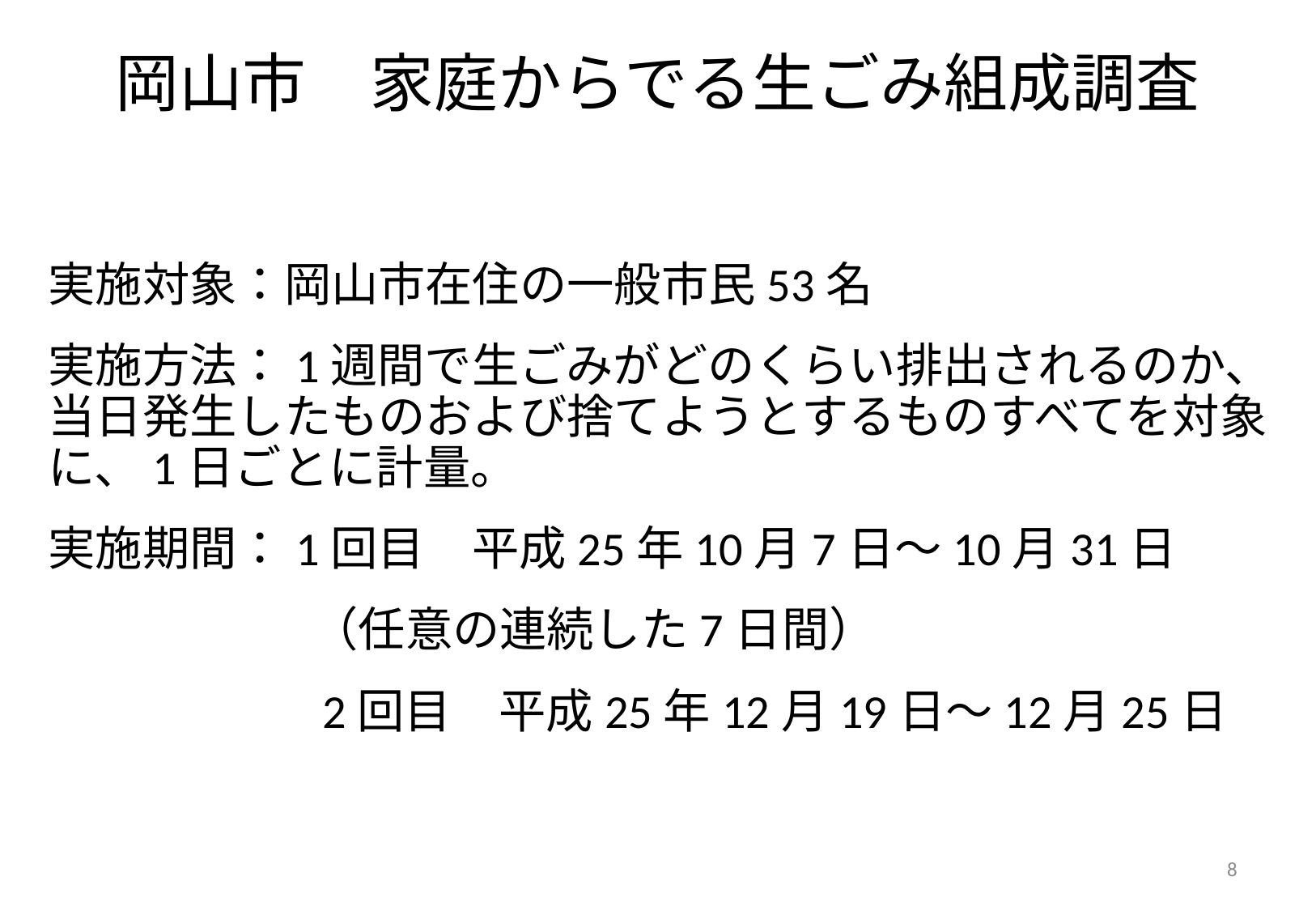

# 岡山市　家庭からでる生ごみ組成調査
実施対象：岡山市在住の一般市民53名
実施方法：1週間で生ごみがどのくらい排出されるのか、当日発生したものおよび捨てようとするものすべてを対象に、1日ごとに計量。
実施期間：1回目　平成25年10月7日～10月31日
	　　　（任意の連続した7日間）
	　　　2回目　平成25年12月19日～12月25日

8